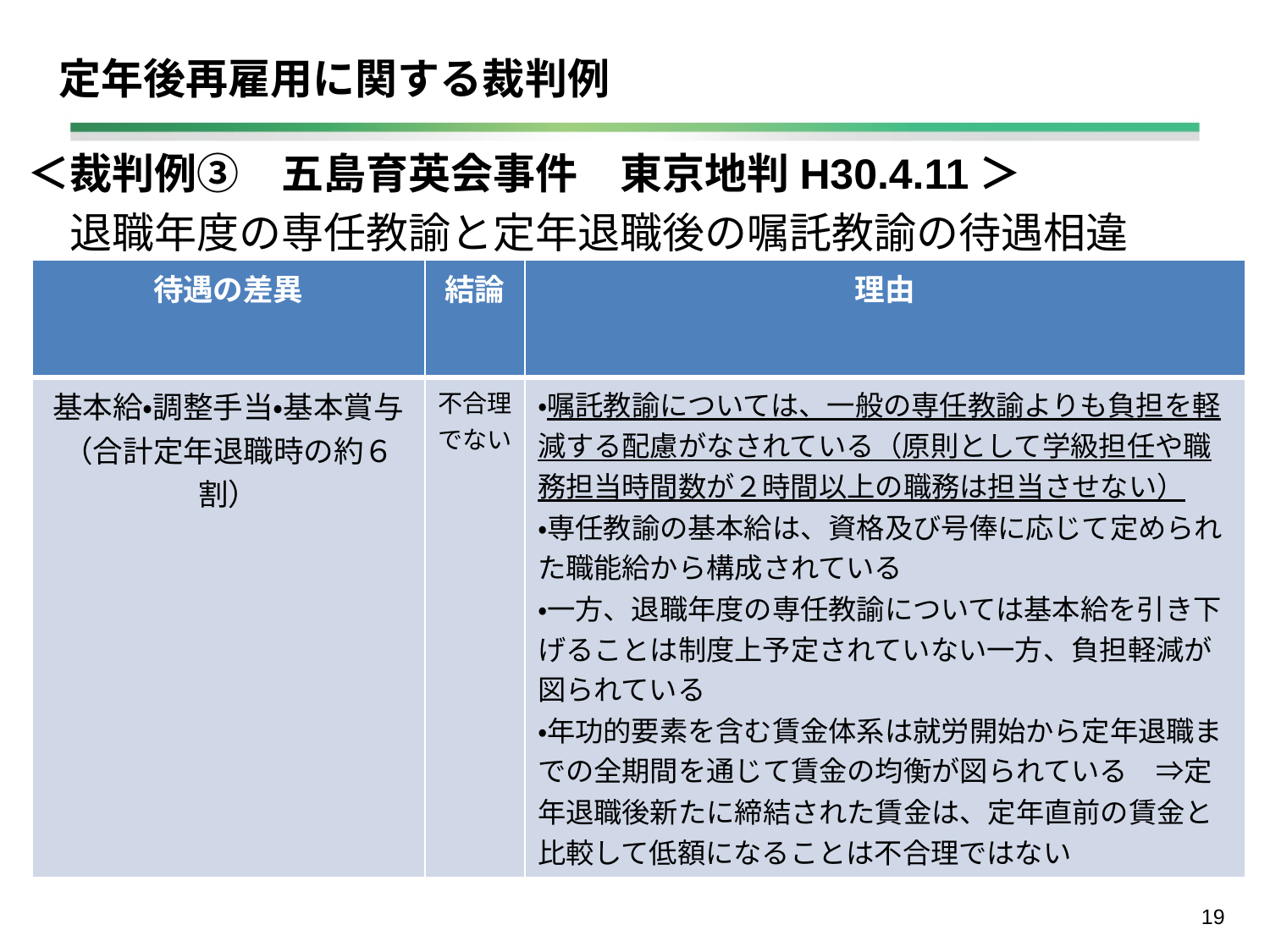

# 定年後再雇用に関する裁判例
＜裁判例③　五島育英会事件　東京地判H30.4.11＞
　退職年度の専任教諭と定年退職後の嘱託教諭の待遇相違

| 待遇の差異 | 結論 | 理由 |
| --- | --- | --- |
| 基本給・調整手当・基本賞与 （合計定年退職時の約６割） | 不合理でない | ・嘱託教諭については、一般の専任教諭よりも負担を軽減する配慮がなされている（原則として学級担任や職務担当時間数が２時間以上の職務は担当させない） ・専任教諭の基本給は、資格及び号俸に応じて定められた職能給から構成されている ・一方、退職年度の専任教諭については基本給を引き下げることは制度上予定されていない一方、負担軽減が図られている ・年功的要素を含む賃金体系は就労開始から定年退職までの全期間を通じて賃金の均衡が図られている　⇒定年退職後新たに締結された賃金は、定年直前の賃金と比較して低額になることは不合理ではない |

19